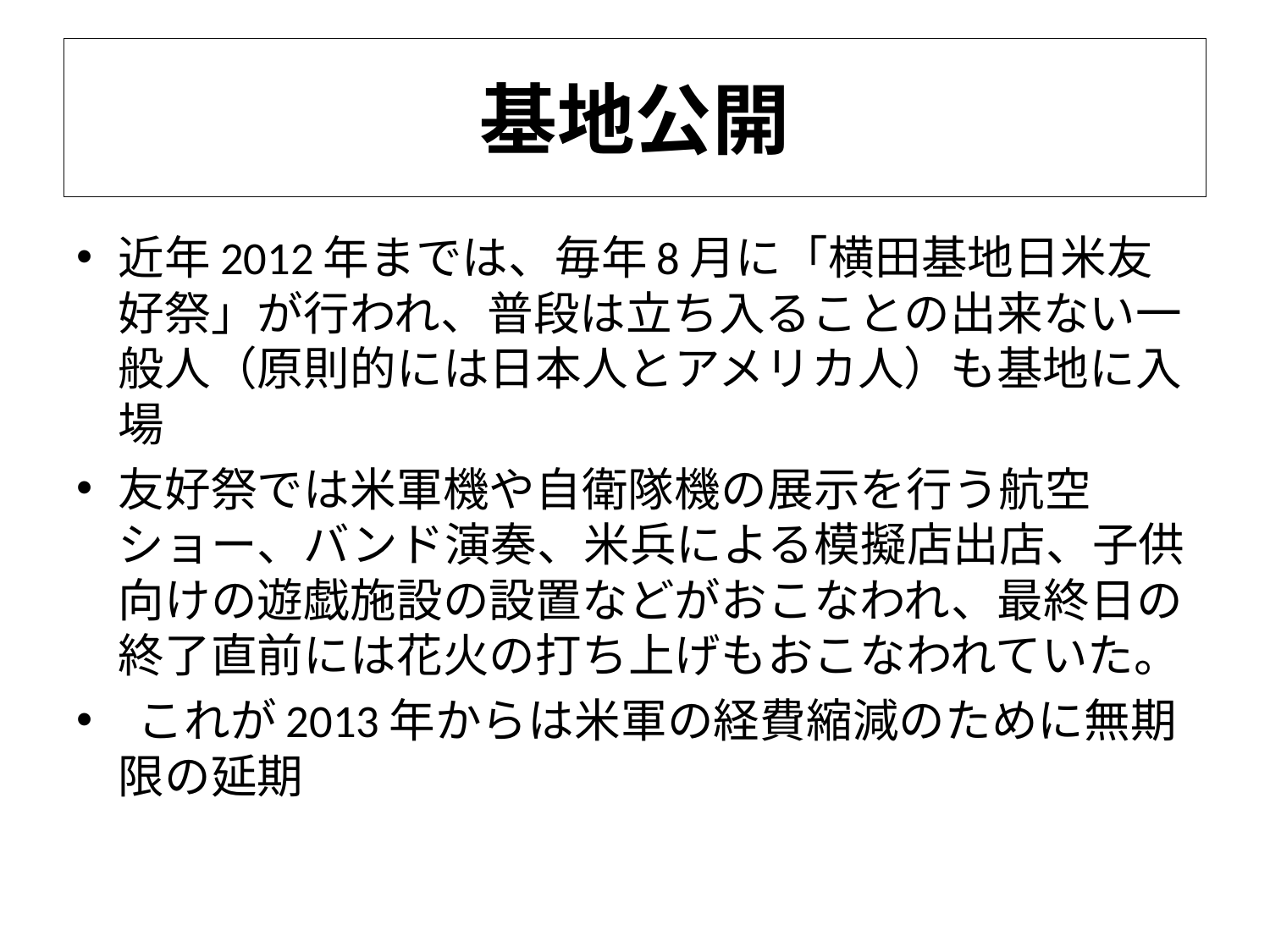

# 基地公開
近年2012年までは、毎年8月に「横田基地日米友好祭」が行われ、普段は立ち入ることの出来ない一般人（原則的には日本人とアメリカ人）も基地に入場
友好祭では米軍機や自衛隊機の展示を行う航空ショー、バンド演奏、米兵による模擬店出店、子供向けの遊戯施設の設置などがおこなわれ、最終日の終了直前には花火の打ち上げもおこなわれていた。
 これが2013年からは米軍の経費縮減のために無期限の延期